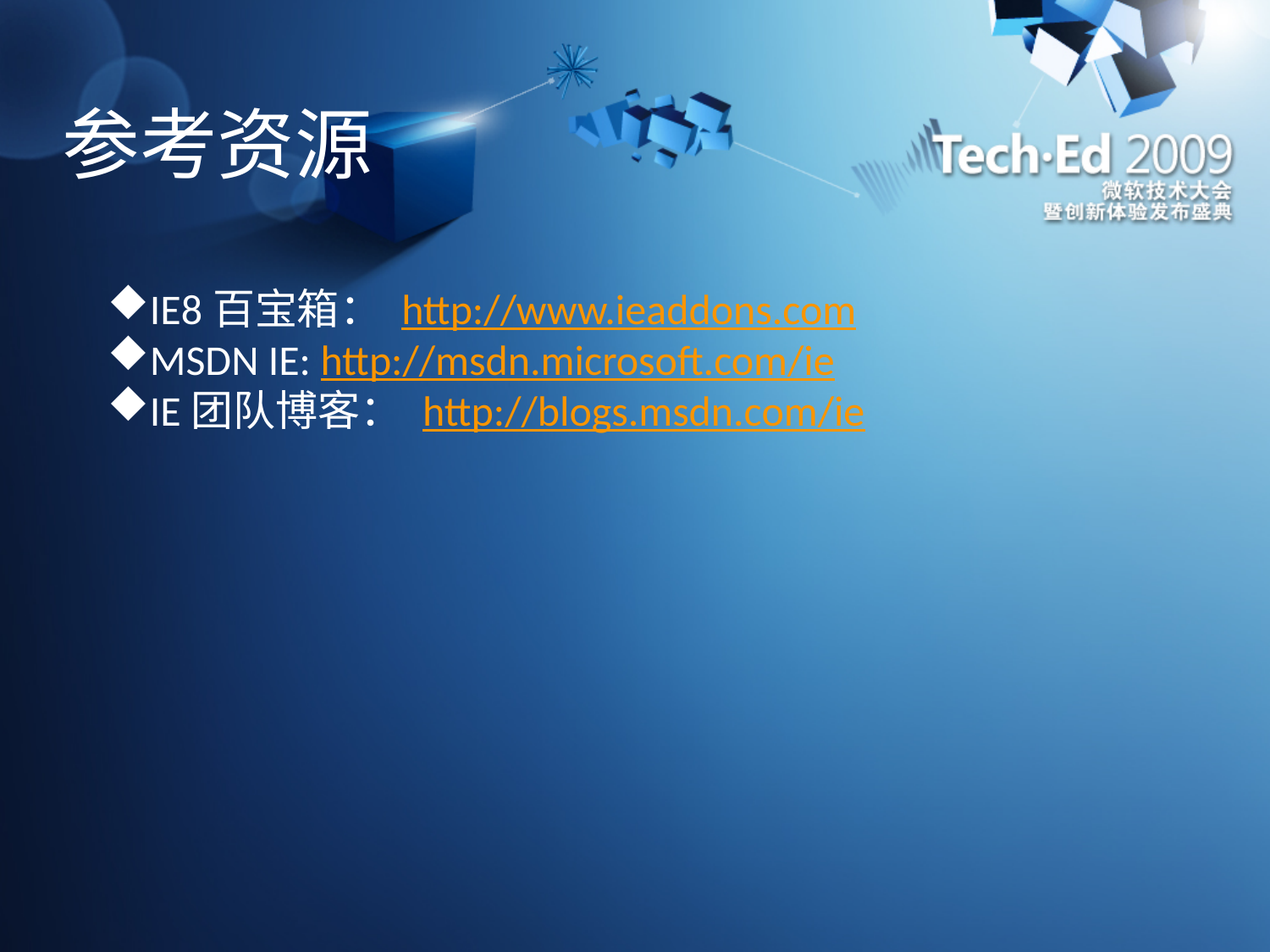

# 参考资源
IE8百宝箱： http://www.ieaddons.com
MSDN IE: http://msdn.microsoft.com/ie
IE团队博客： http://blogs.msdn.com/ie